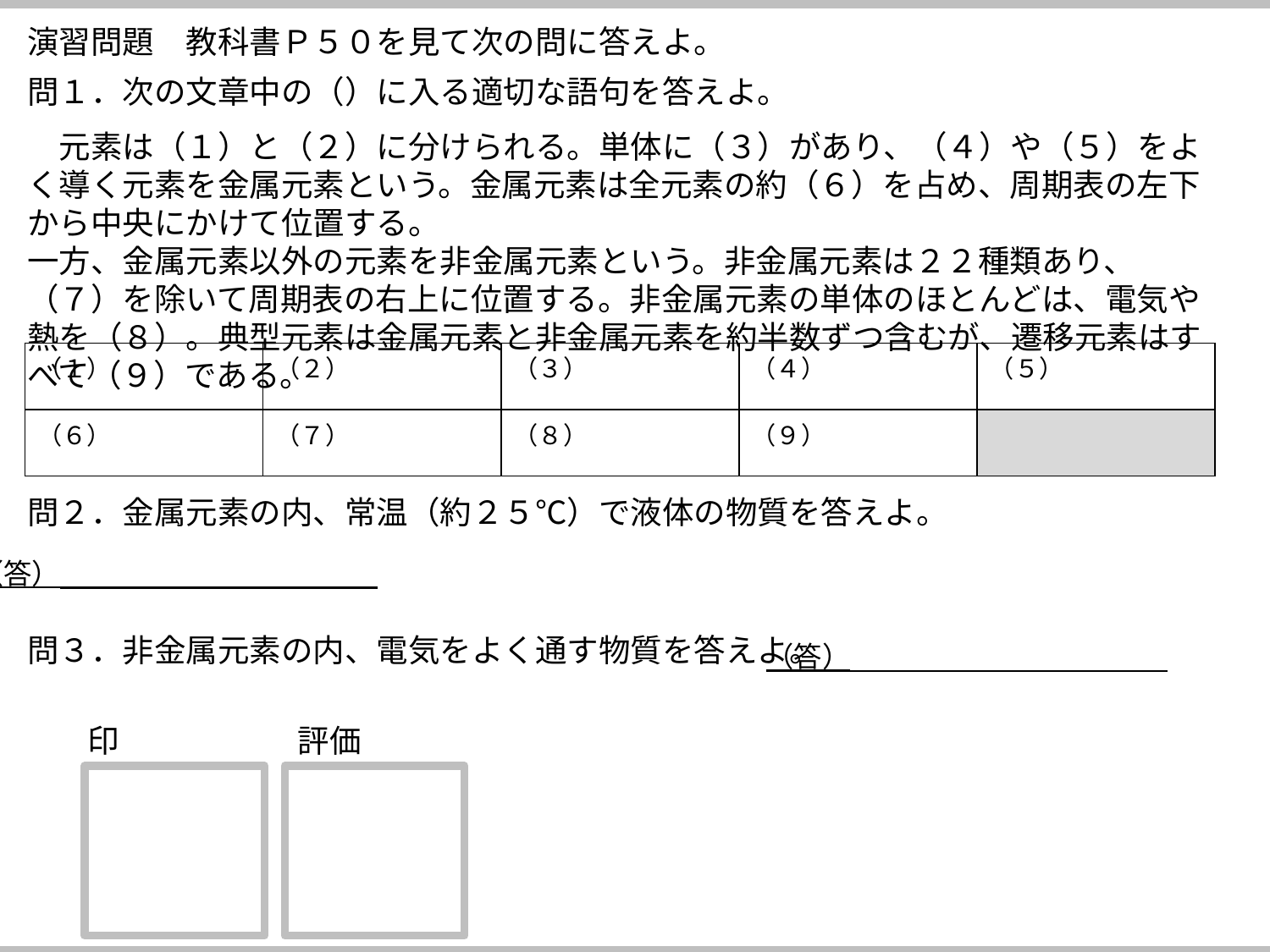

演習問題　教科書Ｐ５０を見て次の問に答えよ。
問１．次の文章中の（）に入る適切な語句を答えよ。

　元素は（１）と（２）に分けられる。単体に（３）があり、（４）や（５）をよく導く元素を金属元素という。金属元素は全元素の約（６）を占め、周期表の左下から中央にかけて位置する。
一方、金属元素以外の元素を非金属元素という。非金属元素は２２種類あり、（７）を除いて周期表の右上に位置する。非金属元素の単体のほとんどは、電気や熱を（８）。典型元素は金属元素と非金属元素を約半数ずつ含むが、遷移元素はすべて（９）である。
| （１） | （２） | （３） | （４） | （５） |
| --- | --- | --- | --- | --- |
| （６） | （７） | （８） | （９） |  |
問２．金属元素の内、常温（約２５℃）で液体の物質を答えよ。
（答）
問３．非金属元素の内、電気をよく通す物質を答えよ。
（答）
印
評価